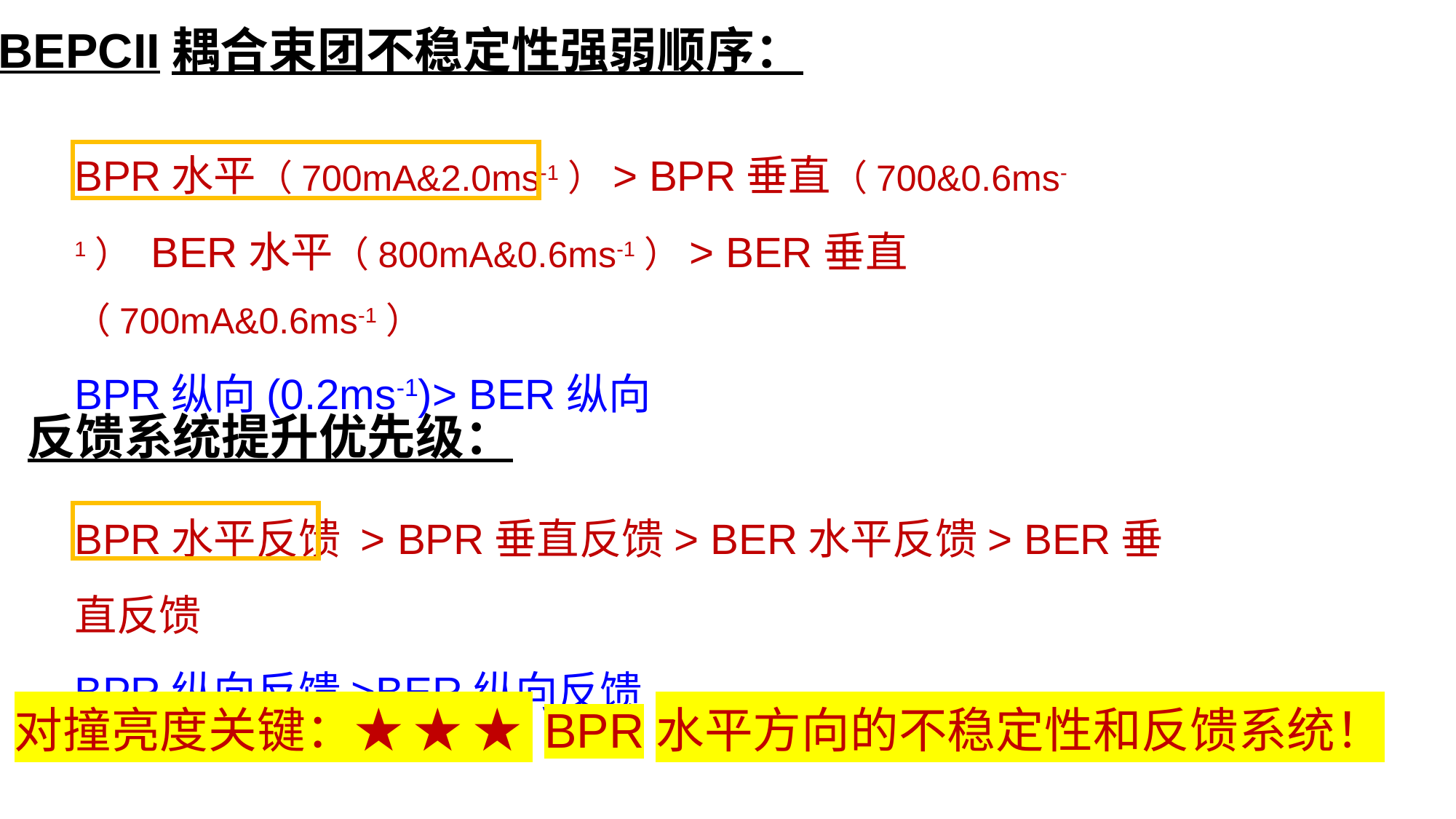

BEPCII耦合束团不稳定性强弱顺序：
BPR水平（700mA&2.0ms-1）> BPR垂直（700&0.6ms-1） BER水平（800mA&0.6ms-1）> BER垂直（700mA&0.6ms-1）
BPR纵向(0.2ms-1)> BER纵向

反馈系统提升优先级：
BPR水平反馈 > BPR垂直反馈> BER水平反馈> BER垂直反馈
BPR纵向反馈>BER纵向反馈

对撞亮度关键：★ ★ ★ BPR水平方向的不稳定性和反馈系统！